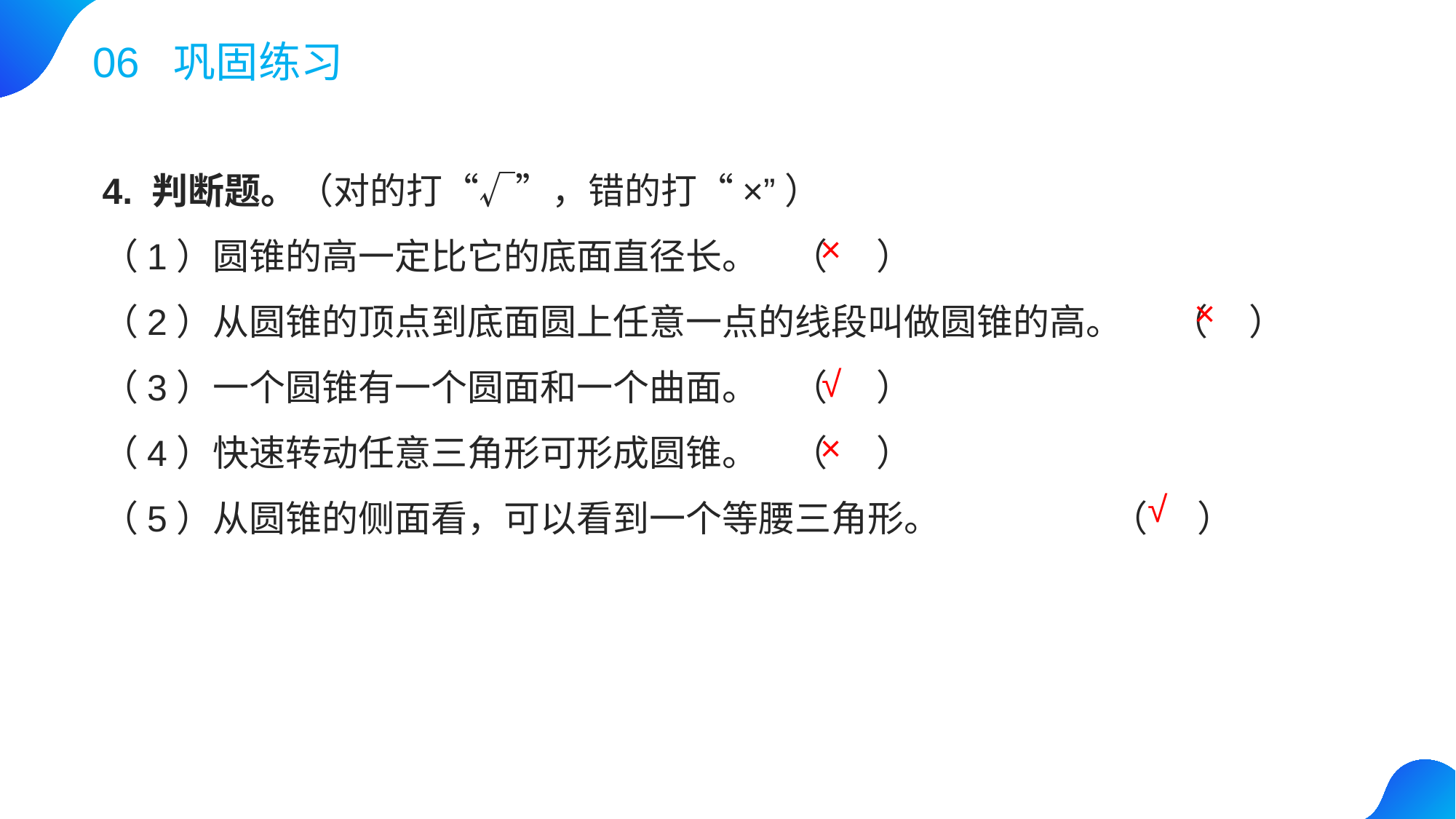

06  巩固练习
4. 判断题。（对的打“√”，错的打“×”）
（1）圆锥的高一定比它的底面直径长。    （      ）
（2）从圆锥的顶点到底面圆上任意一点的线段叫做圆锥的高。      （     ）
（3）一个圆锥有一个圆面和一个曲面。    （      ）
（4）快速转动任意三角形可形成圆锥。    （      ）
（5）从圆锥的侧面看，可以看到一个等腰三角形。                     （      ）
×
×
√
×
√